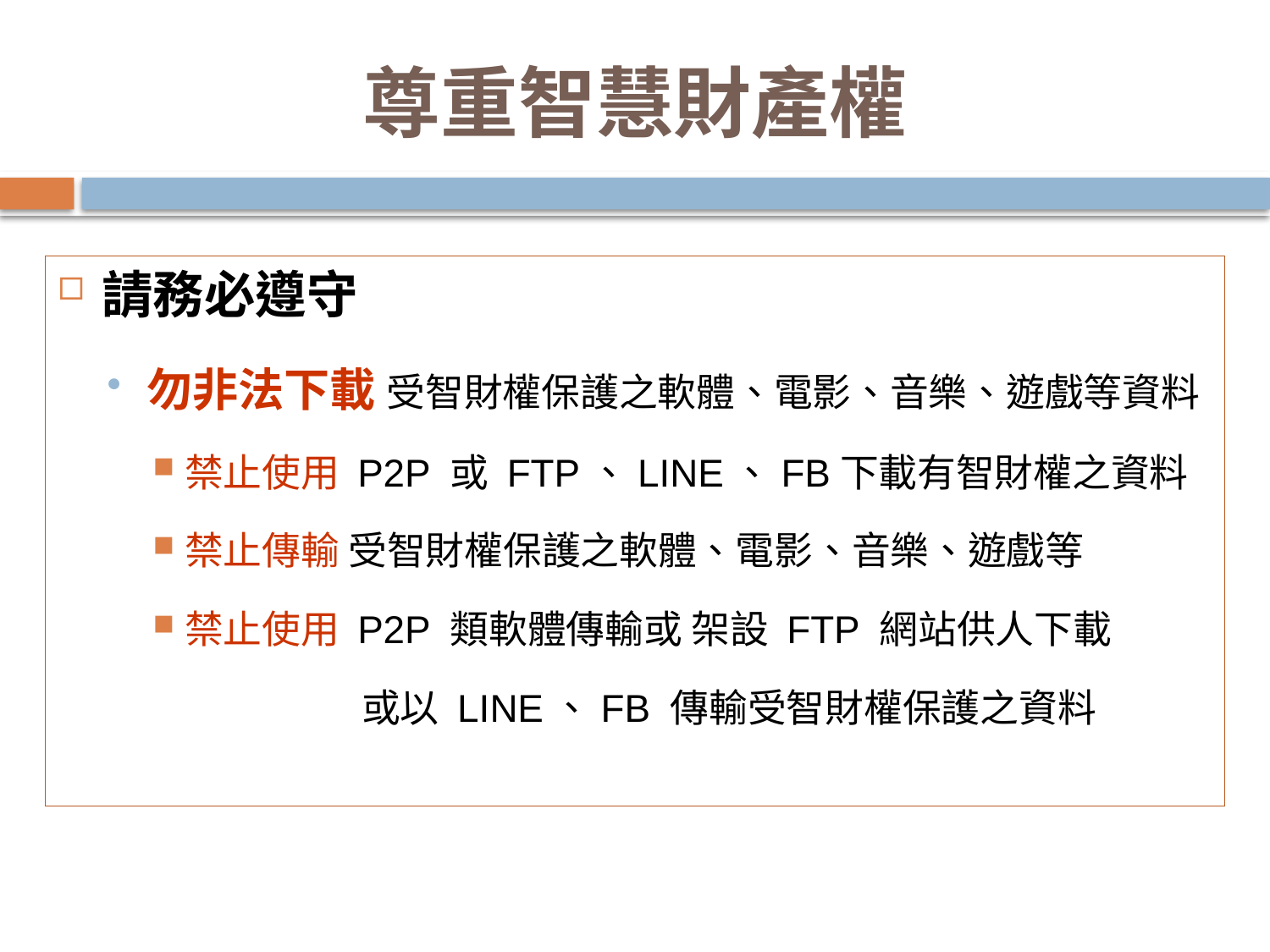

尊重智慧財產權
請務必遵守
勿非法下載 受智財權保護之軟體、電影、音樂、遊戲等資料
禁止使用 P2P 或 FTP、LINE、FB下載有智財權之資料
禁止傳輸 受智財權保護之軟體、電影、音樂、遊戲等
禁止使用 P2P 類軟體傳輸或 架設 FTP 網站供人下載
                       或以 LINE、FB 傳輸受智財權保護之資料